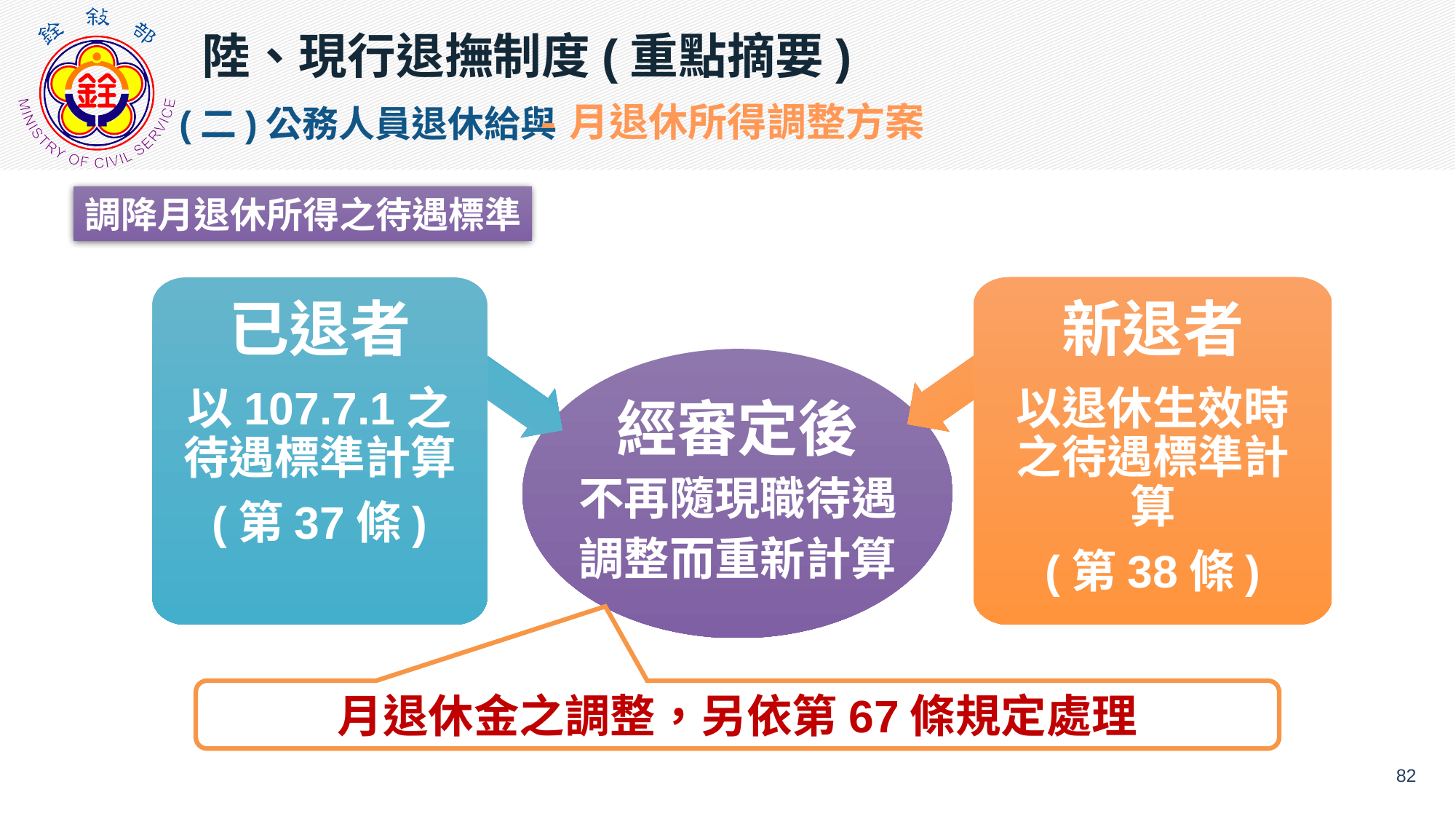

陸、現行退撫制度(重點摘要)
(二)公務人員退休給與
-月退休所得調整方案
調降月退休所得之待遇標準
新退者
以退休生效時之待遇標準計算
(第38條)
已退者
以107.7.1之待遇標準計算
(第37條)

經審定後
不再隨現職待遇調整而重新計算

月退休金之調整，另依第67條規定處理